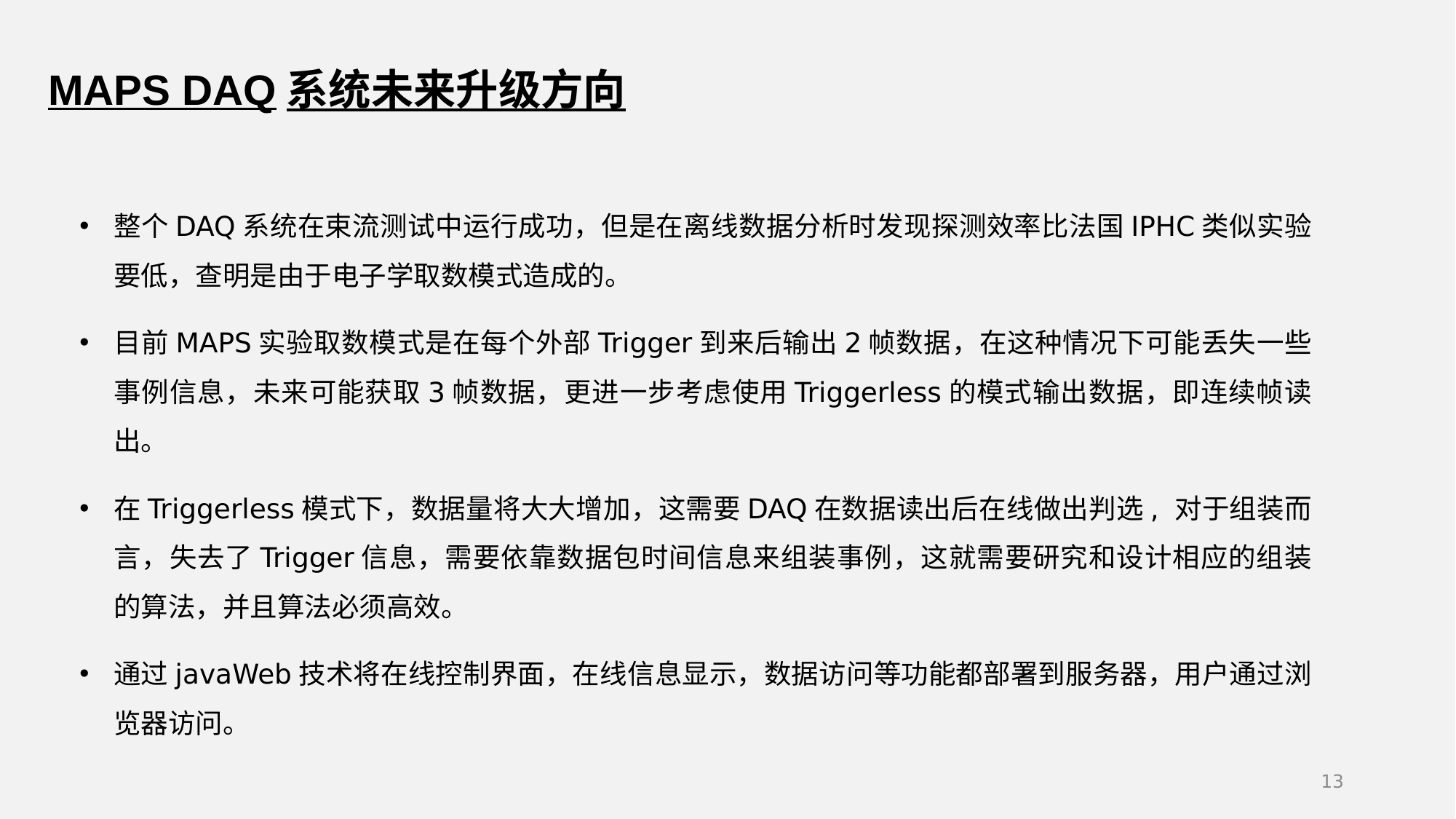

MAPS DAQ系统未来升级方向
整个DAQ系统在束流测试中运行成功，但是在离线数据分析时发现探测效率比法国IPHC类似实验要低，查明是由于电子学取数模式造成的。
目前MAPS实验取数模式是在每个外部Trigger到来后输出2帧数据，在这种情况下可能丢失一些事例信息，未来可能获取3帧数据，更进一步考虑使用Triggerless的模式输出数据，即连续帧读出。
在Triggerless模式下，数据量将大大增加，这需要DAQ在数据读出后在线做出判选, 对于组装而言，失去了Trigger信息，需要依靠数据包时间信息来组装事例，这就需要研究和设计相应的组装的算法，并且算法必须高效。
通过javaWeb技术将在线控制界面，在线信息显示，数据访问等功能都部署到服务器，用户通过浏览器访问。
13